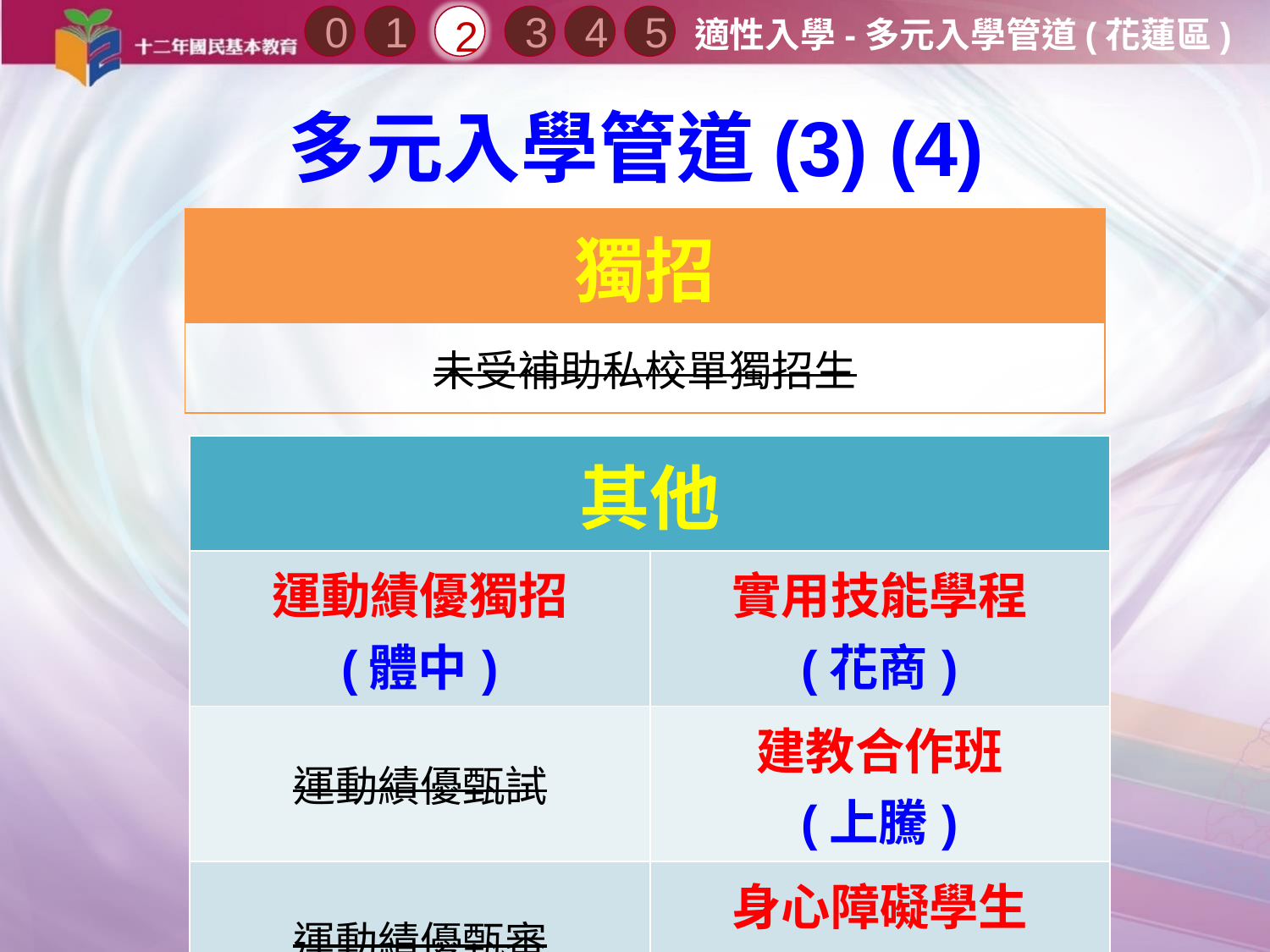

適性入學-多元入學管道(花蓮區)
0
2
3
1
4
5
多元入學管道(3) (4)
| 獨招 |
| --- |
| 未受補助私校單獨招生 |
| 其他 |  |
| --- | --- |
| 運動績優獨招 (體中) | 實用技能學程 (花商) |
| 運動績優甄試 | 建教合作班 (上騰) |
| 運動績優甄審 | 身心障礙學生 適性輔導就學安置 |